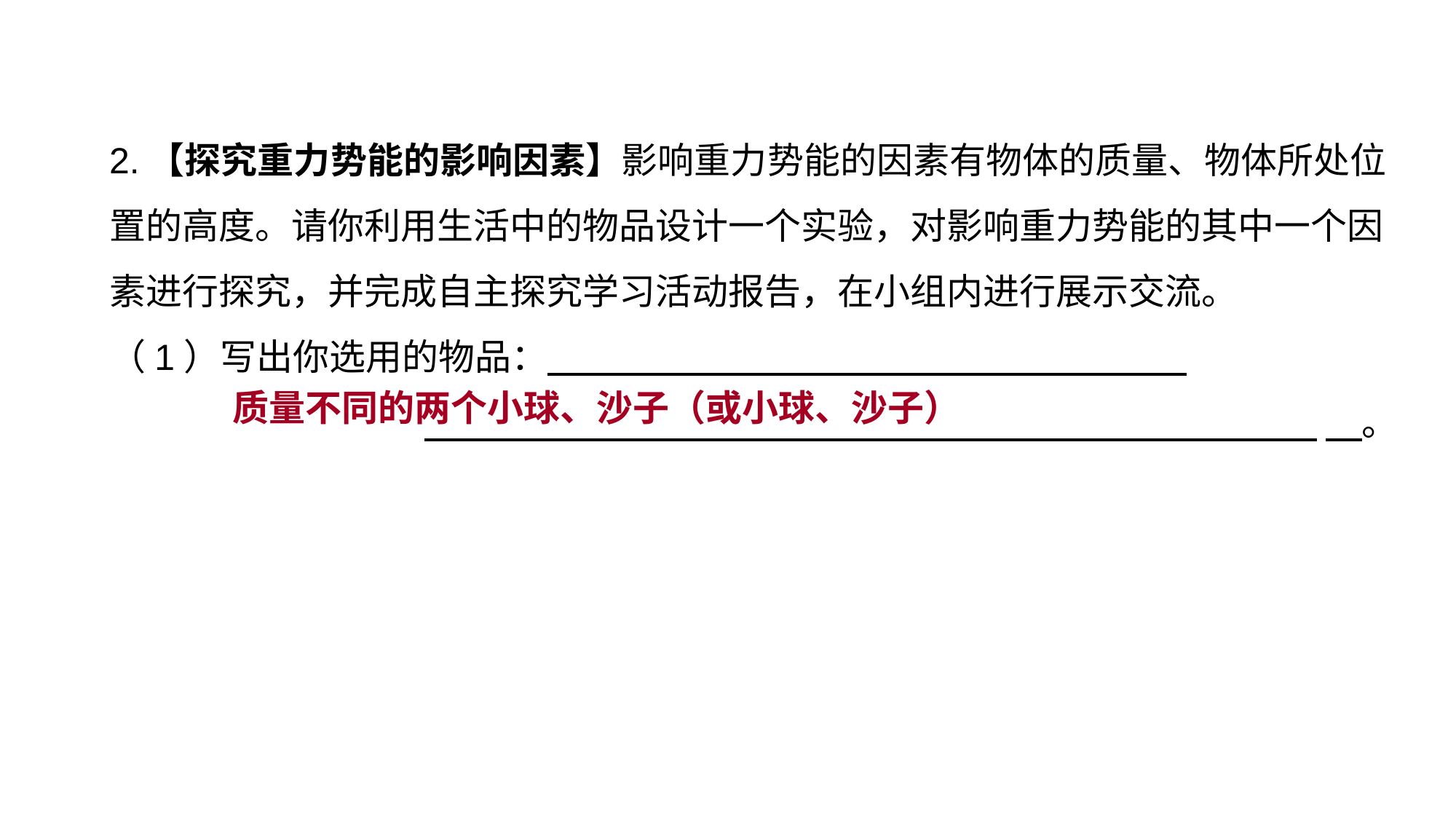

2.【探究重力势能的影响因素】影响重力势能的因素有物体的质量、物体所处位置的高度。请你利用生活中的物品设计一个实验，对影响重力势能的其中一个因素进行探究，并完成自主探究学习活动报告，在小组内进行展示交流。
（1）写出你选用的物品：
                                                                                                             　。
设计实验 拓展提升
质量不同的两个小球、沙子（或小球、沙子）